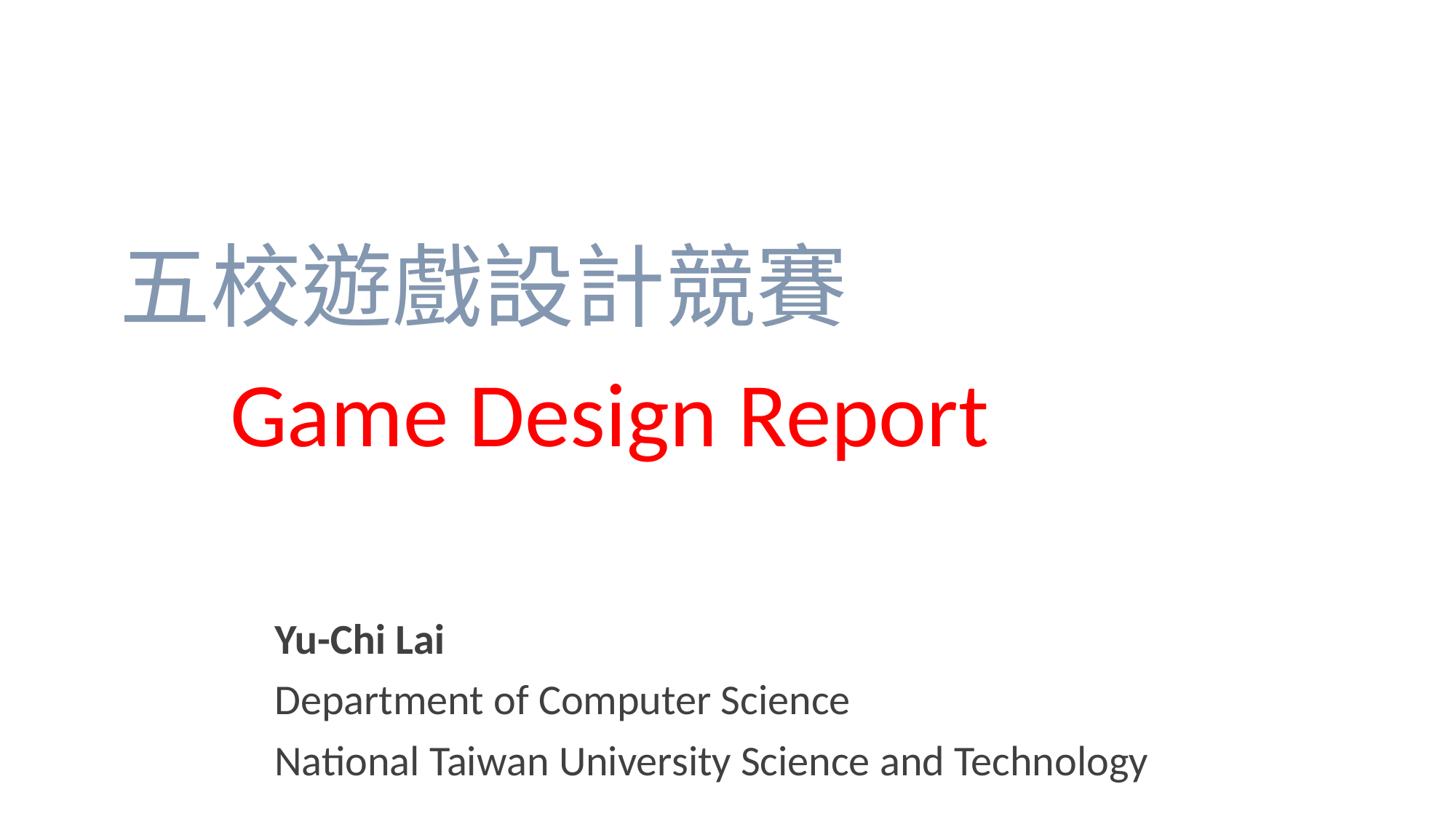

# 五校遊戲設計競賽
Game Design Report
Yu-Chi Lai
Department of Computer Science
National Taiwan University Science and Technology